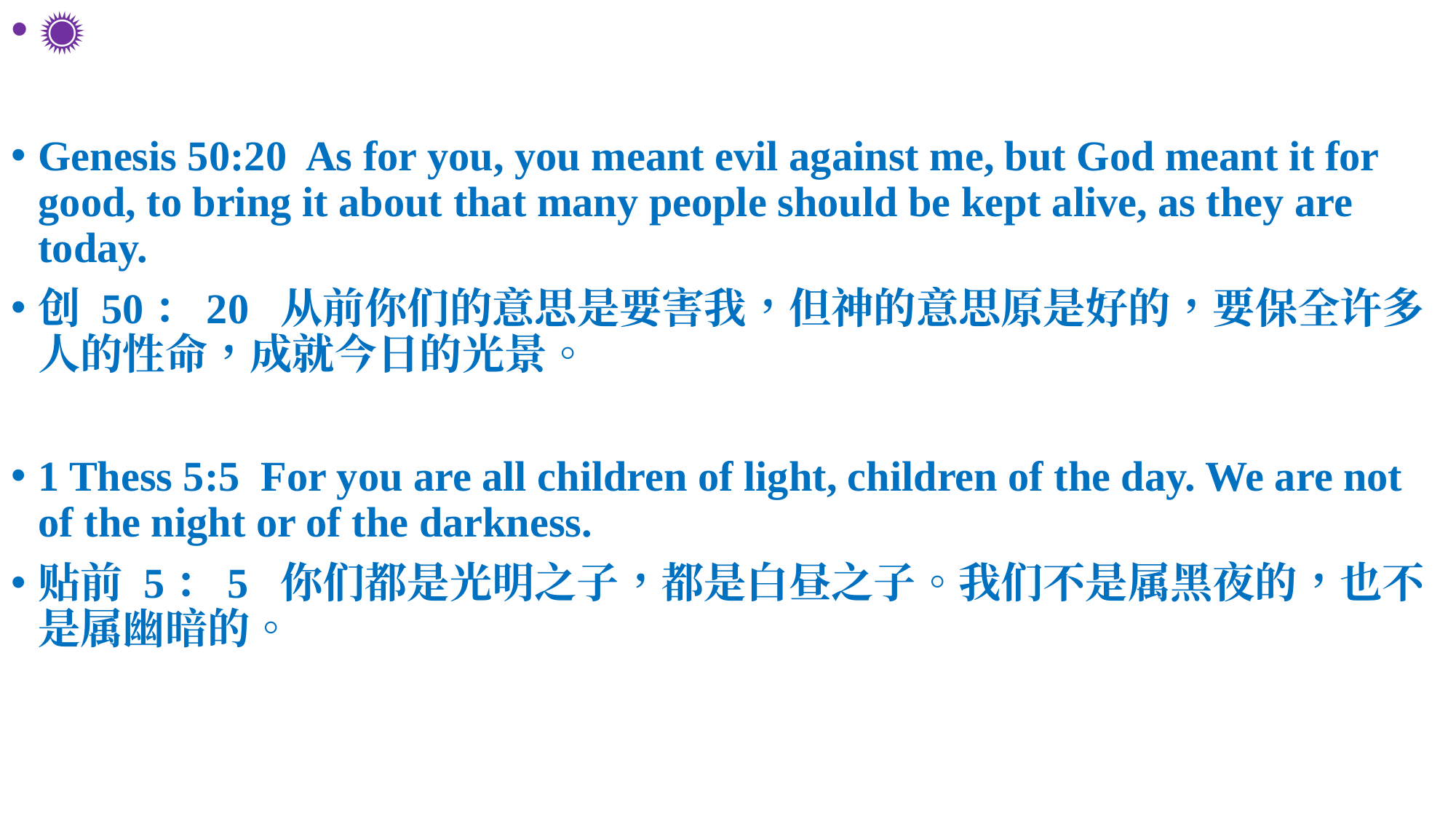

☀️

Genesis 50:20  As for you, you meant evil against me, but God meant it for good, to bring it about that many people should be kept alive, as they are today.
创 50：20  从前你们的意思是要害我，但神的意思原是好的，要保全许多人的性命，成就今日的光景。

1 Thess 5:5  For you are all children of light, children of the day. We are not of the night or of the darkness.
贴前 5：5  你们都是光明之子，都是白昼之子。我们不是属黑夜的，也不是属幽暗的。